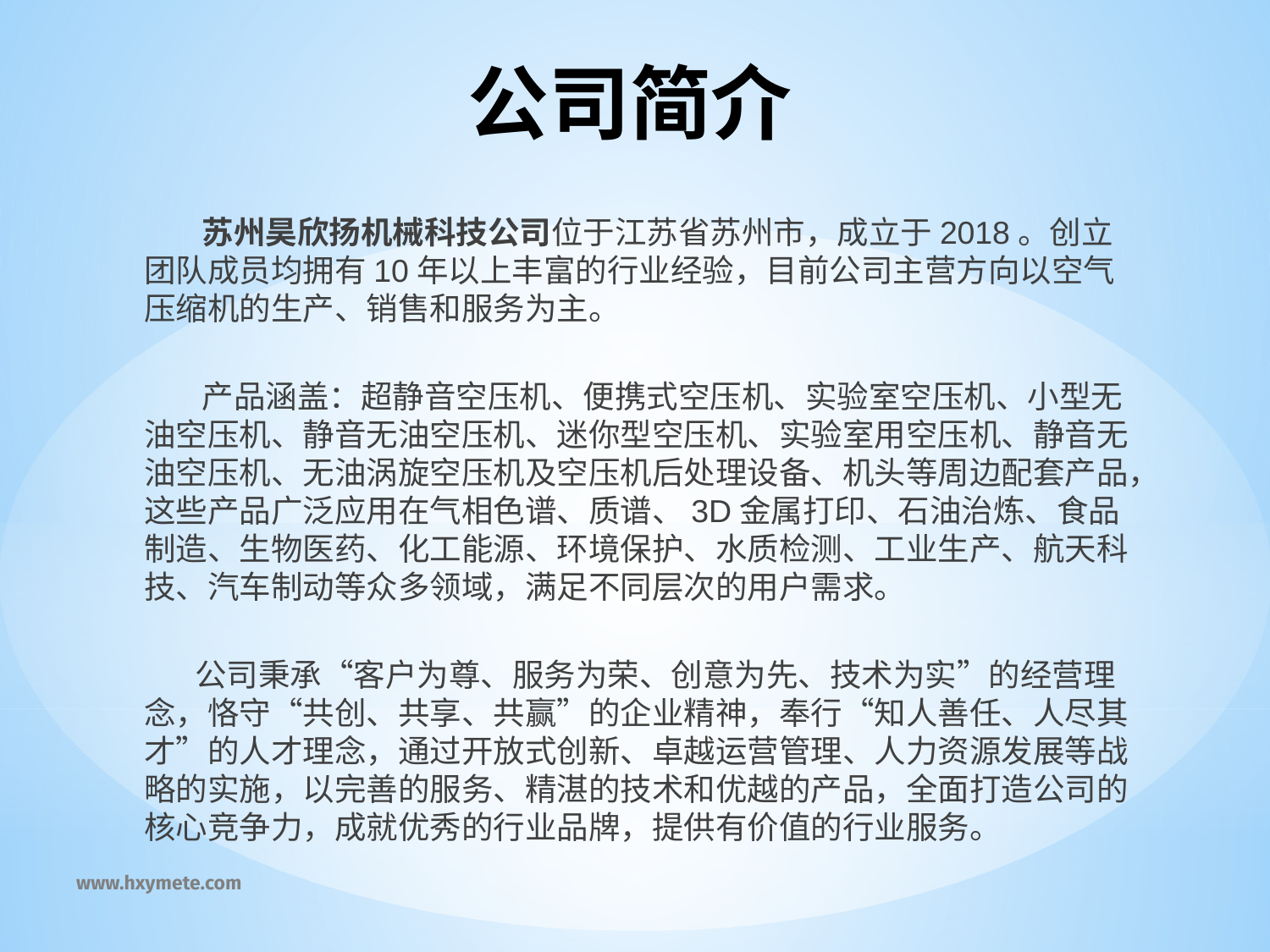

# 公司简介
       苏州昊欣扬机械科技公司位于江苏省苏州市，成立于2018。创立团队成员均拥有10年以上丰富的行业经验，目前公司主营方向以空气压缩机的生产、销售和服务为主。
       产品涵盖：超静音空压机、便携式空压机、实验室空压机、小型无油空压机、静音无油空压机、迷你型空压机、实验室用空压机、静音无油空压机、无油涡旋空压机及空压机后处理设备、机头等周边配套产品，这些产品广泛应用在气相色谱、质谱、3D金属打印、石油治炼、食品制造、生物医药、化工能源、环境保护、水质检测、工业生产、航天科技、汽车制动等众多领域，满足不同层次的用户需求。
      公司秉承“客户为尊、服务为荣、创意为先、技术为实”的经营理念，恪守“共创、共享、共赢”的企业精神，奉行“知人善任、人尽其才”的人才理念，通过开放式创新、卓越运营管理、人力资源发展等战略的实施，以完善的服务、精湛的技术和优越的产品，全面打造公司的核心竞争力，成就优秀的行业品牌，提供有价值的行业服务。
www.hxymete.com